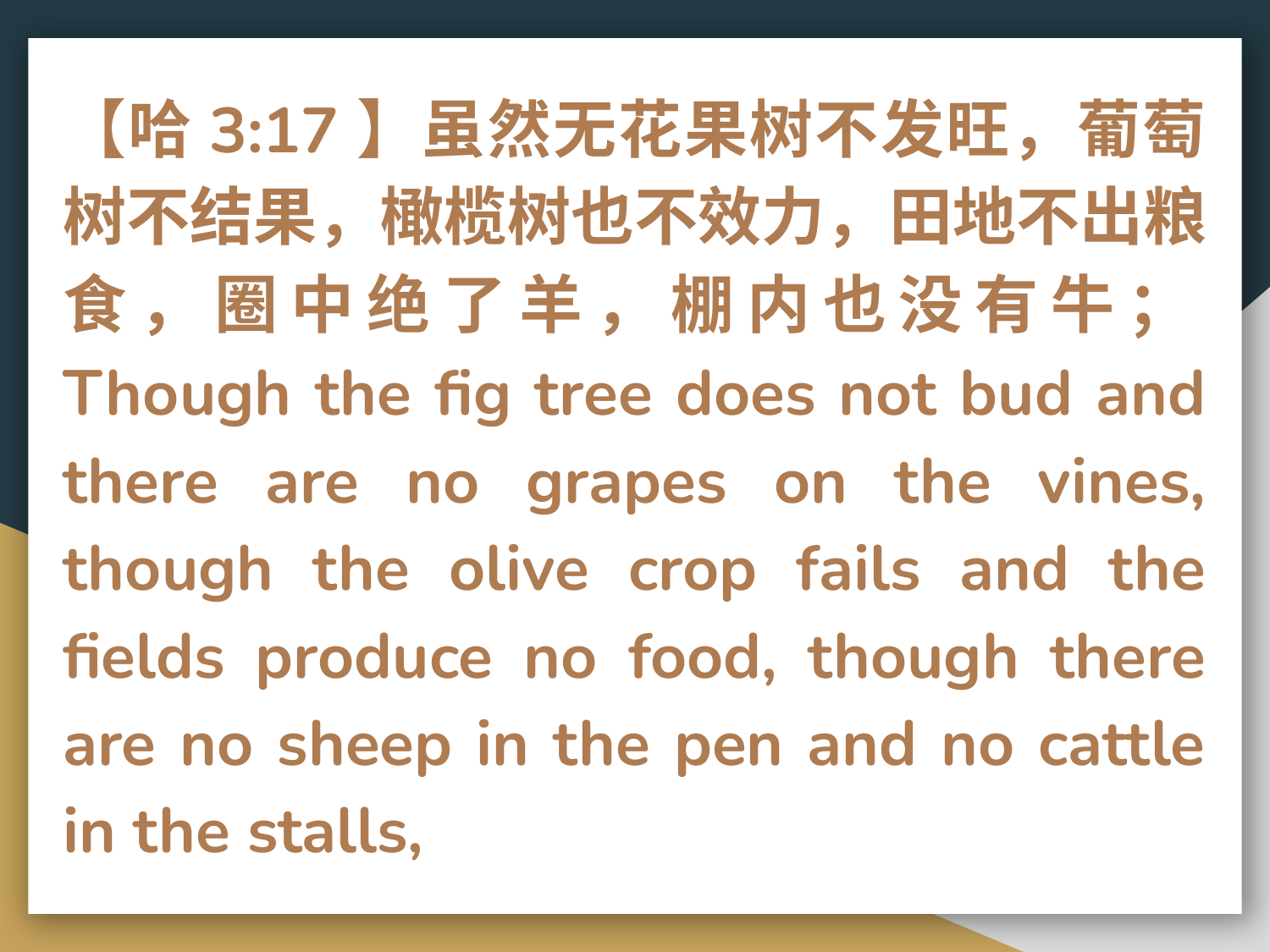

【哈3:17】虽然无花果树不发旺，葡萄树不结果，橄榄树也不效力，田地不出粮食，圈中绝了羊，棚内也没有牛；Though the fig tree does not bud and there are no grapes on the vines, though the olive crop fails and the fields produce no food, though there are no sheep in the pen and no cattle in the stalls,